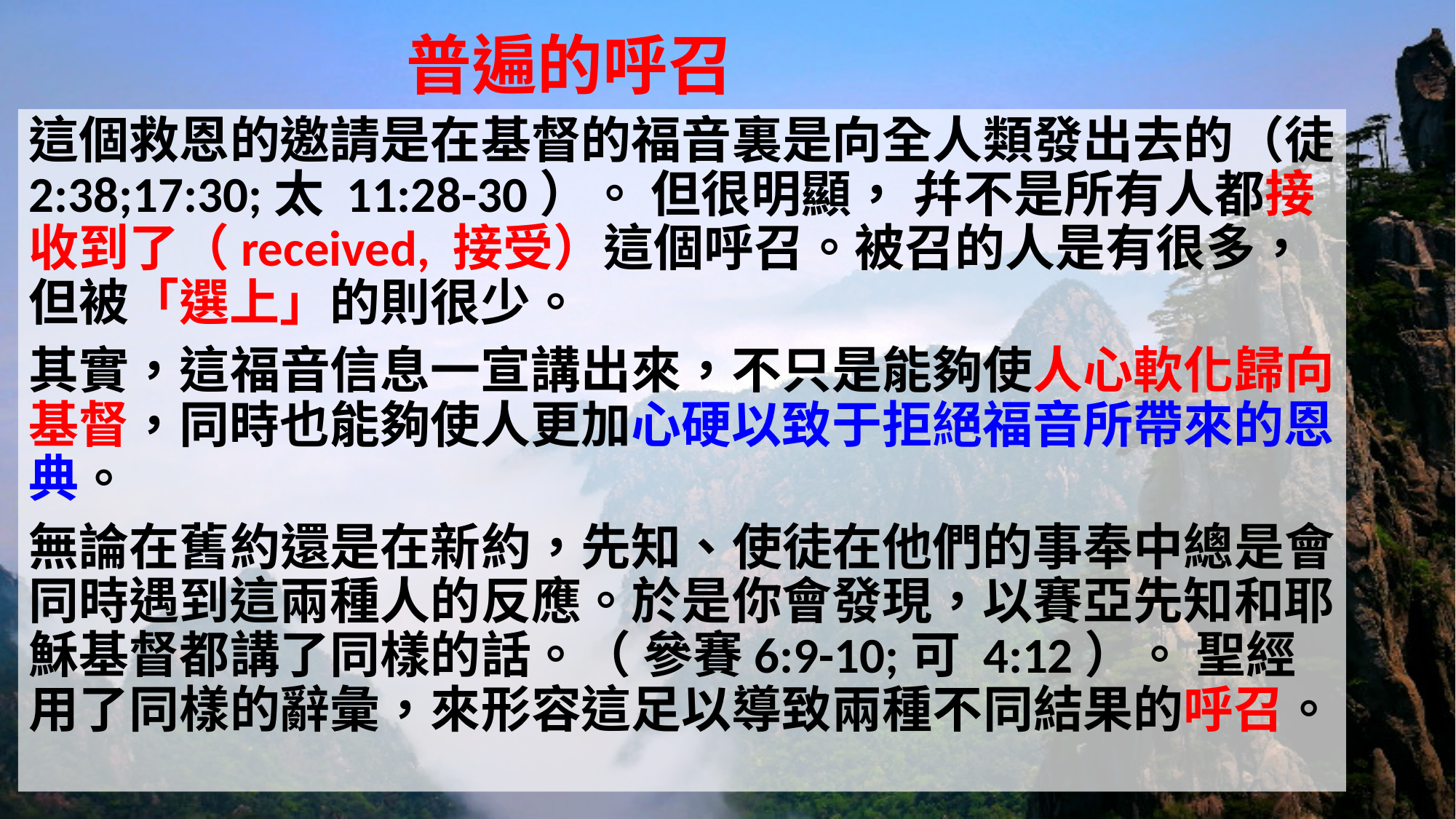

# 普遍的呼召
這個救恩的邀請是在基督的福音裏是向全人類發出去的（徒 2:38;17:30;太 11:28-30）。 但很明顯， 幷不是所有人都接收到了（received, 接受）這個呼召。被召的人是有很多，但被「選上」的則很少。
其實，這福音信息一宣講出來，不只是能夠使人心軟化歸向基督，同時也能夠使人更加心硬以致于拒絕福音所帶來的恩典。
無論在舊約還是在新約，先知、使徒在他們的事奉中總是會同時遇到這兩種人的反應。於是你會發現，以賽亞先知和耶穌基督都講了同樣的話。（ 參賽6:9-10;可 4:12）。 聖經用了同樣的辭彙，來形容這足以導致兩種不同結果的呼召。